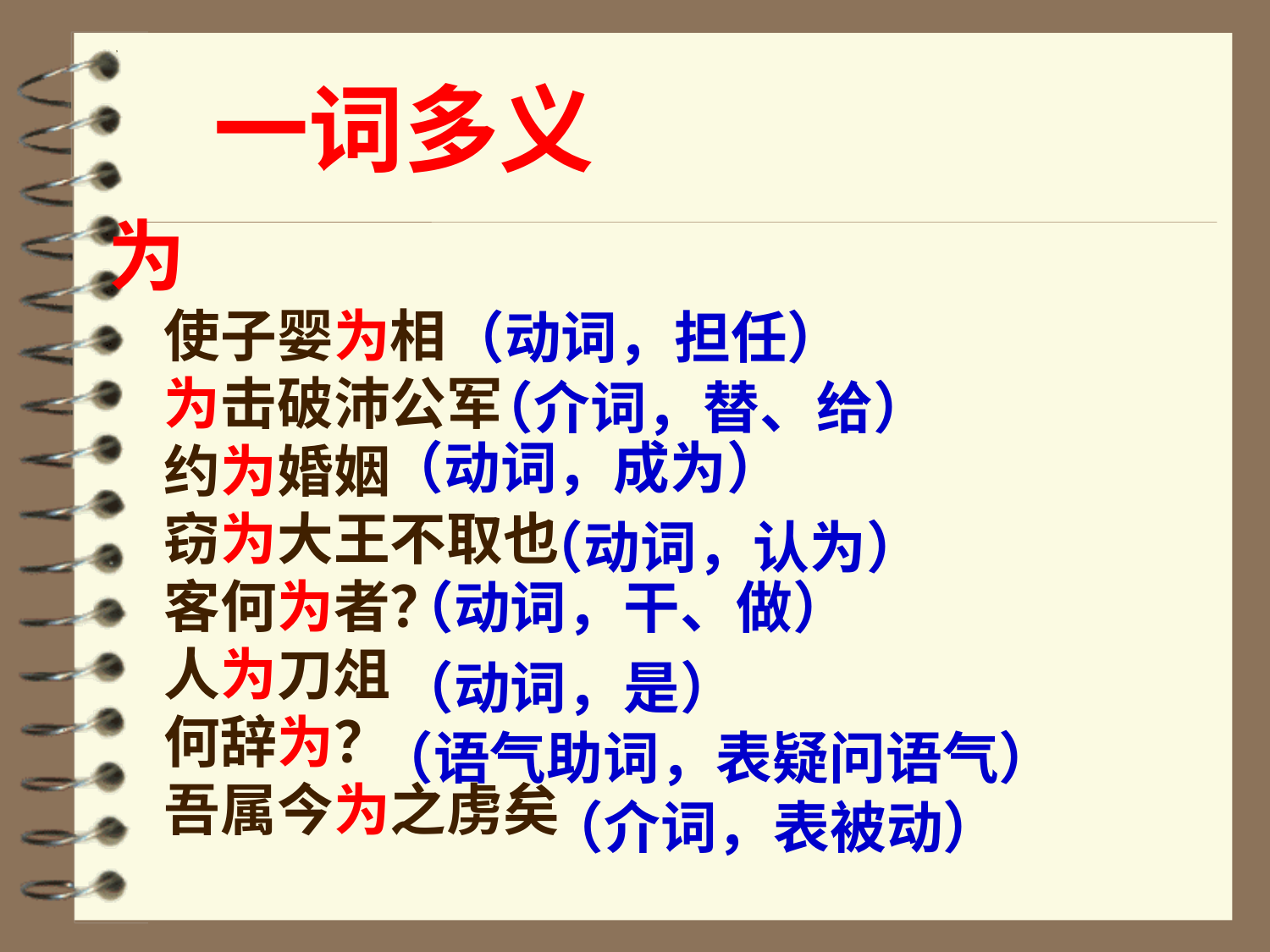

一词多义
为
　使子婴为相
　为击破沛公军
　约为婚姻
　窃为大王不取也
　客何为者？
　人为刀俎
　何辞为？
　吾属今为之虏矣
（动词，担任）
（介词，替、给）
（动词，成为）
（动词，认为）
（动词，干、做）
（动词，是）
（语气助词，表疑问语气）
（介词，表被动）